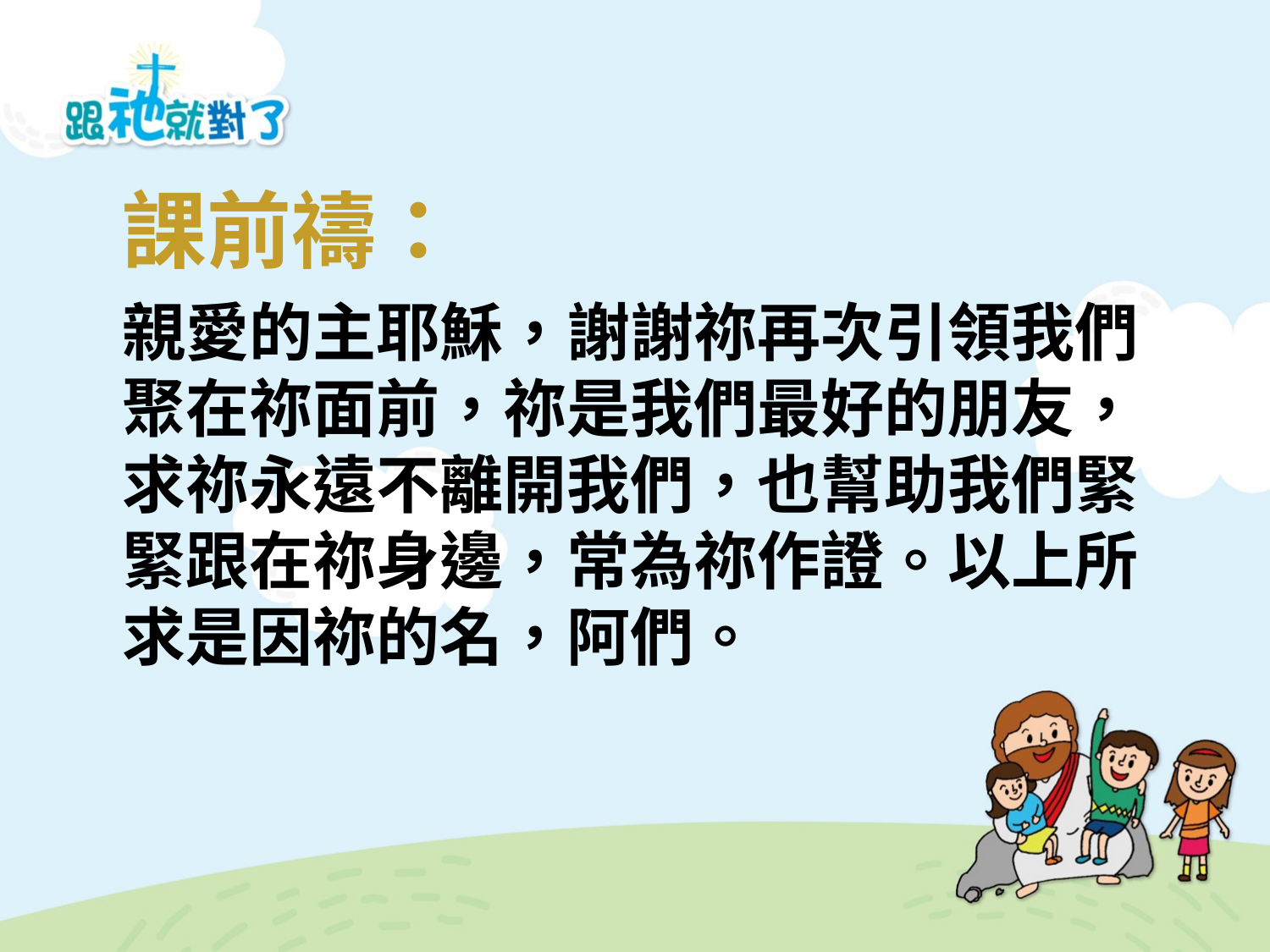

課前禱：
親愛的主耶穌，謝謝祢再次引領我們聚在祢面前，祢是我們最好的朋友，求祢永遠不離開我們，也幫助我們緊緊跟在祢身邊，常為祢作證。以上所求是因祢的名，阿們。